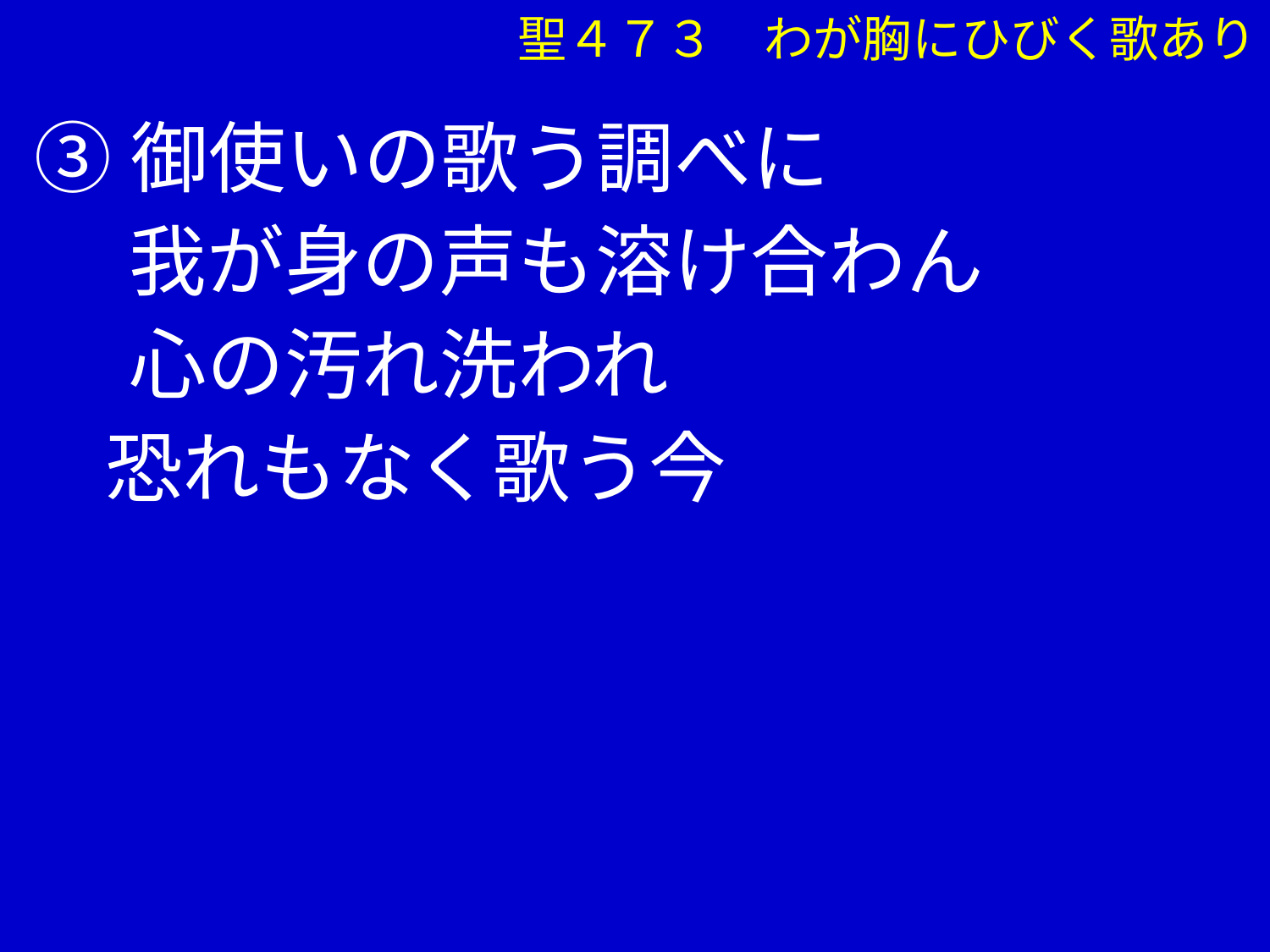

聖４７３　わが胸にひびく歌あり
③御使いの歌う調べに
　 我が身の声も溶け合わん
　 心の汚れ洗われ
   恐れもなく歌う今